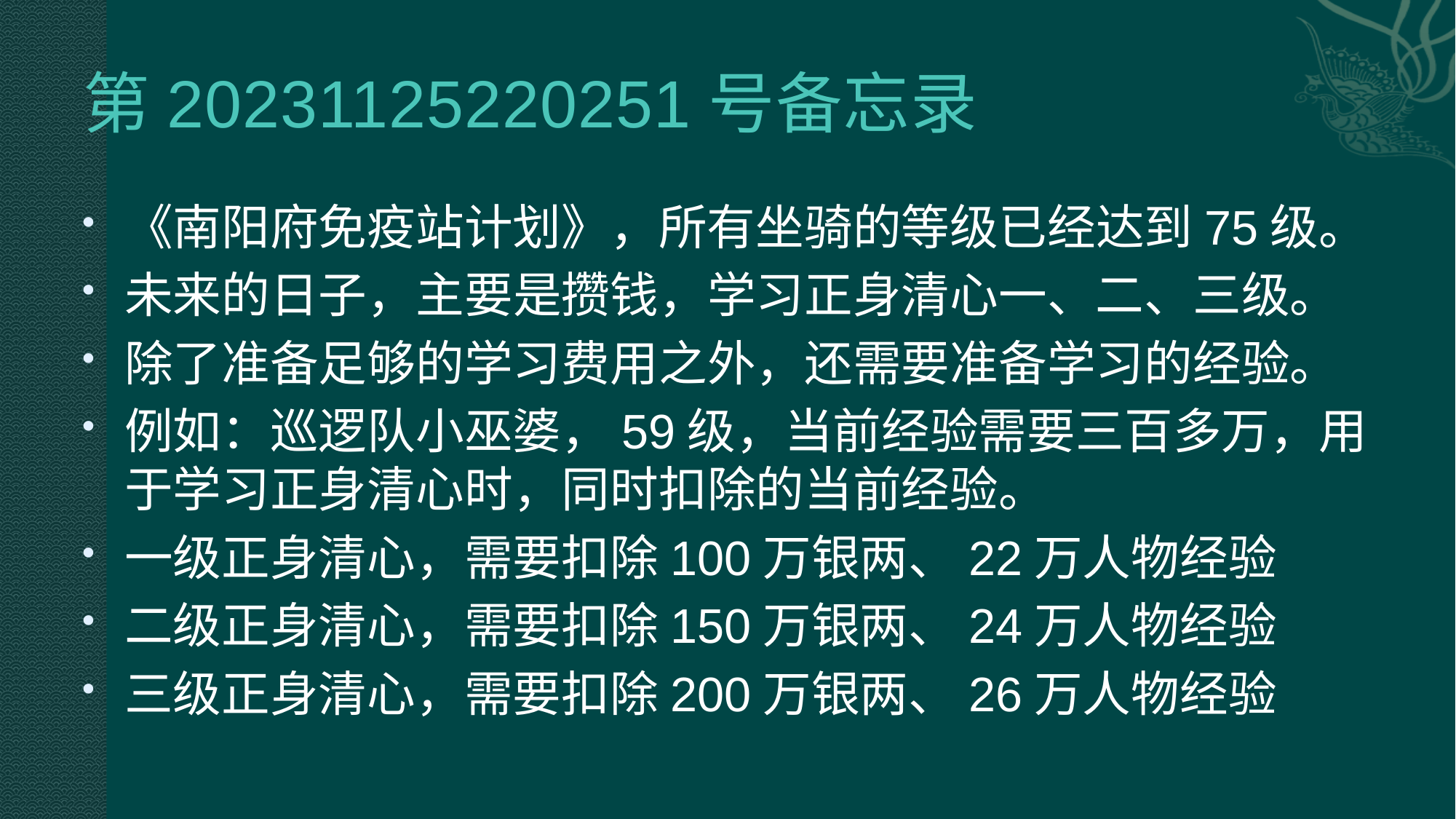

# 第20231125220251号备忘录
《南阳府免疫站计划》，所有坐骑的等级已经达到75级。
未来的日子，主要是攒钱，学习正身清心一、二、三级。
除了准备足够的学习费用之外，还需要准备学习的经验。
例如：巡逻队小巫婆，59级，当前经验需要三百多万，用于学习正身清心时，同时扣除的当前经验。
一级正身清心，需要扣除100万银两、22万人物经验
二级正身清心，需要扣除150万银两、24万人物经验
三级正身清心，需要扣除200万银两、26万人物经验